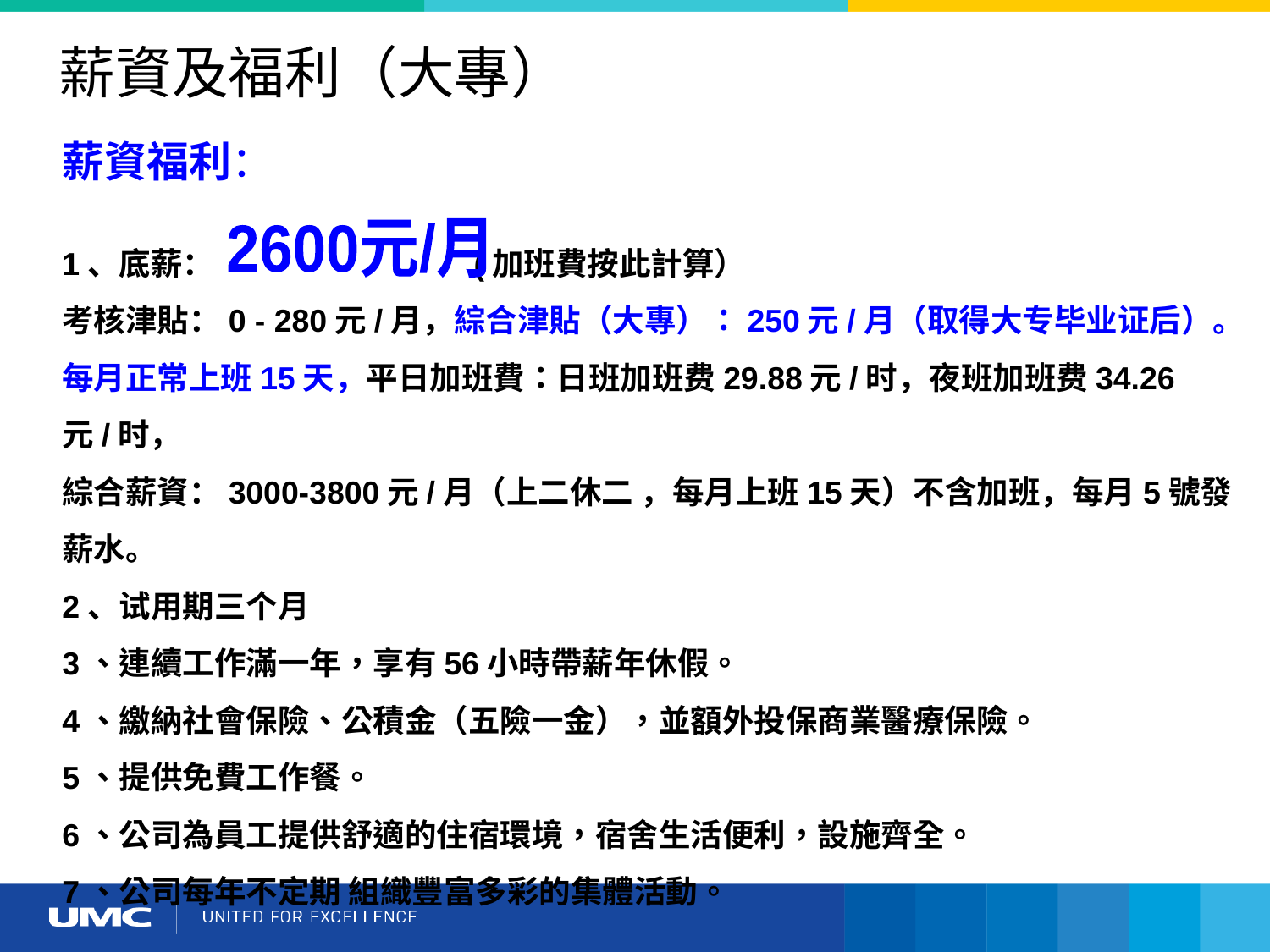

薪資及福利（大專）
  薪資福利：
1、底薪：                                   (加班費按此計算）
考核津貼：0 - 280元/月，綜合津貼（大專）：250元/月（取得大专毕业证后）。
每月正常上班15天，平日加班費：日班加班费29.88元/时，夜班加班费34.26元/时，
綜合薪資：3000-3800元/月（上二休二 ，每月上班15天）不含加班，每月5號發薪水。
2、试用期三个月
3、連續工作滿一年，享有56小時帶薪年休假。
4、繳納社會保險、公積金（五險一金），並額外投保商業醫療保險。
5、提供免費工作餐。
6、公司為員工提供舒適的住宿環境，宿舍生活便利，設施齊全。
7、公司每年不定期 組織豐富多彩的集體活動。
2600元/月
38